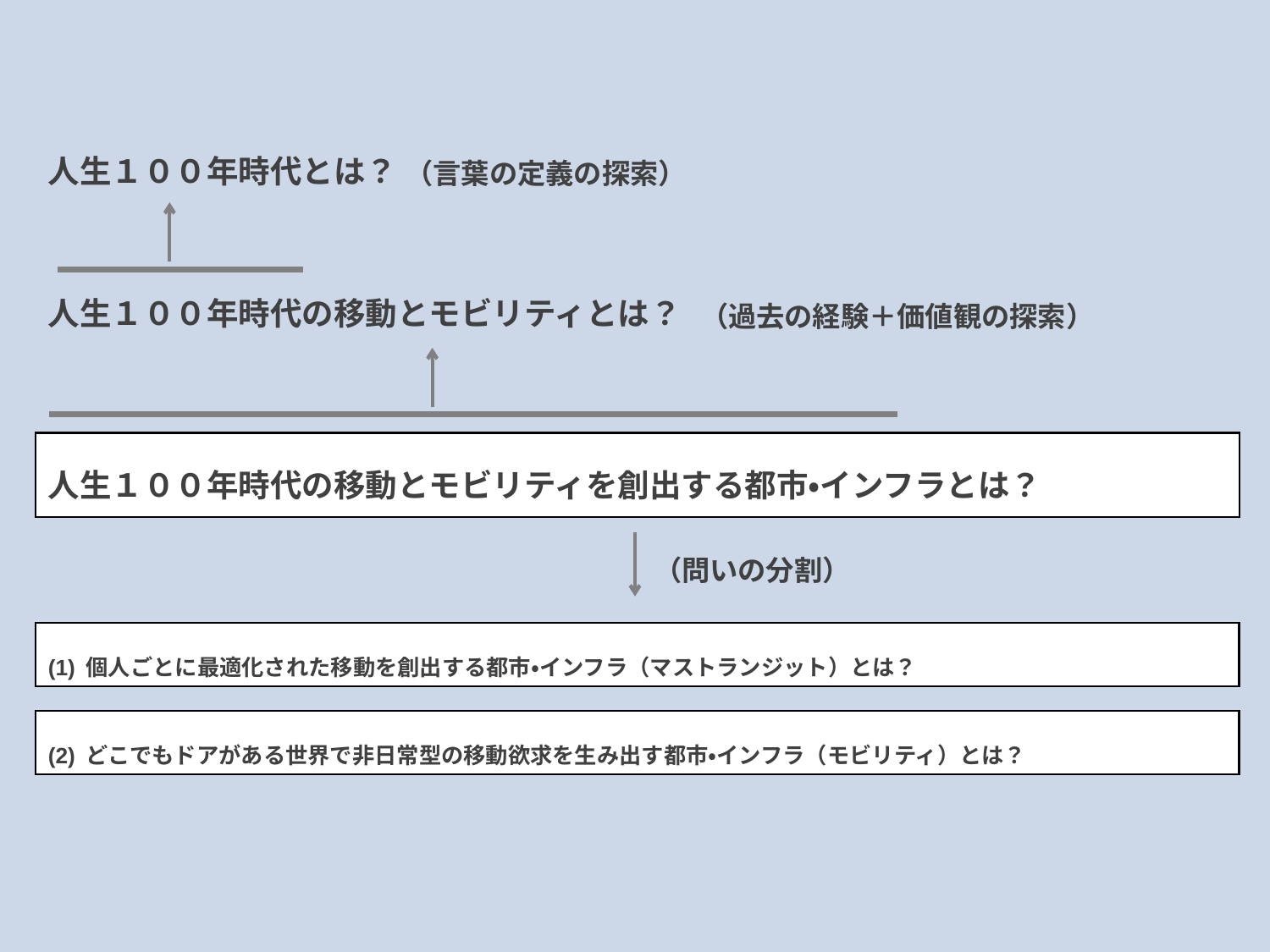

人生１００年時代とは？
（言葉の定義の探索）
人生１００年時代の移動とモビリティとは？
（過去の経験＋価値観の探索）
# 人生１００年時代の移動とモビリティを創出する都市・インフラとは？
（問いの分割）
(1) 個人ごとに最適化された移動を創出する都市・インフラ（マストランジット）とは？
(2) どこでもドアがある世界で非日常型の移動欲求を生み出す都市・インフラ（モビリティ）とは？